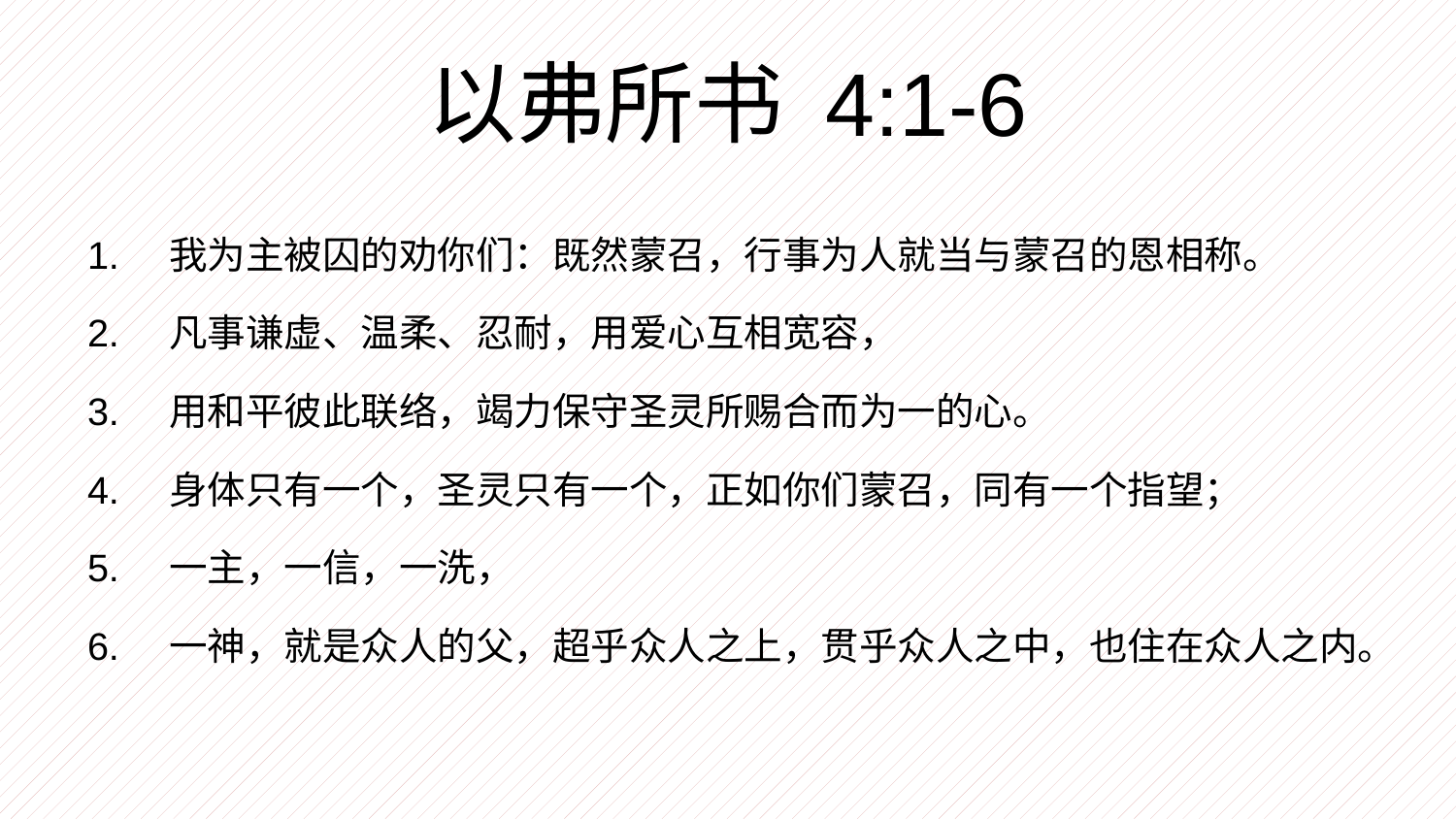

# 以弗所书 4:1-6
我为主被囚的劝你们：既然蒙召，行事为人就当与蒙召的恩相称。
凡事谦虚、温柔、忍耐，用爱心互相宽容，
用和平彼此联络，竭力保守圣灵所赐合而为一的心。
身体只有一个，圣灵只有一个，正如你们蒙召，同有一个指望；
一主，一信，一洗，
一神，就是众人的父，超乎众人之上，贯乎众人之中，也住在众人之内。